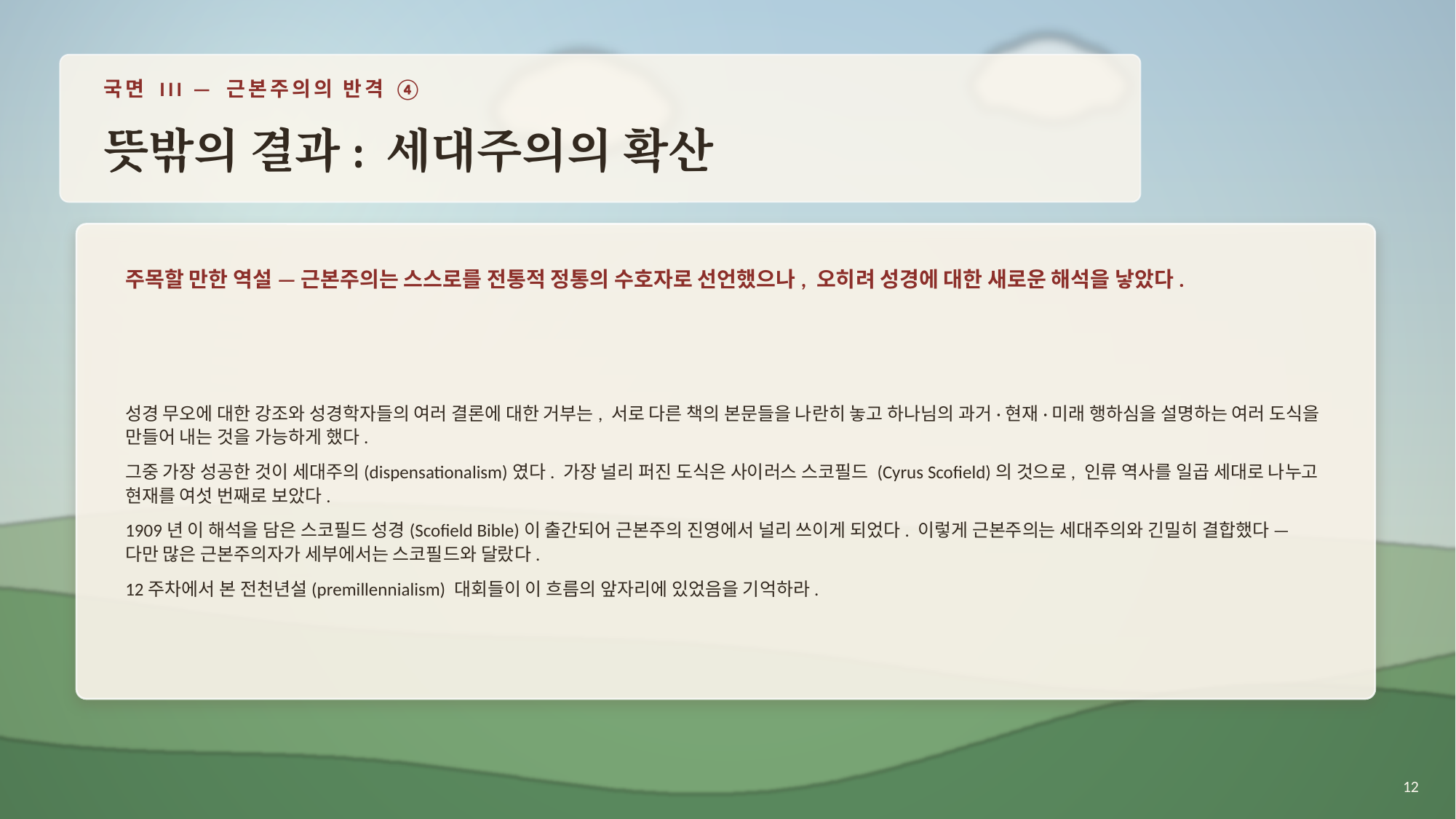

국면 III — 근본주의의 반격 ④
뜻밖의 결과: 세대주의의 확산

주목할 만한 역설 — 근본주의는 스스로를 전통적 정통의 수호자로 선언했으나, 오히려 성경에 대한 새로운 해석을 낳았다.
성경 무오에 대한 강조와 성경학자들의 여러 결론에 대한 거부는, 서로 다른 책의 본문들을 나란히 놓고 하나님의 과거·현재·미래 행하심을 설명하는 여러 도식을 만들어 내는 것을 가능하게 했다.
그중 가장 성공한 것이 세대주의(dispensationalism)였다. 가장 널리 퍼진 도식은 사이러스 스코필드 (Cyrus Scofield)의 것으로, 인류 역사를 일곱 세대로 나누고 현재를 여섯 번째로 보았다.
1909년 이 해석을 담은 스코필드 성경(Scofield Bible)이 출간되어 근본주의 진영에서 널리 쓰이게 되었다. 이렇게 근본주의는 세대주의와 긴밀히 결합했다 — 다만 많은 근본주의자가 세부에서는 스코필드와 달랐다.
12주차에서 본 전천년설(premillennialism) 대회들이 이 흐름의 앞자리에 있었음을 기억하라.
12